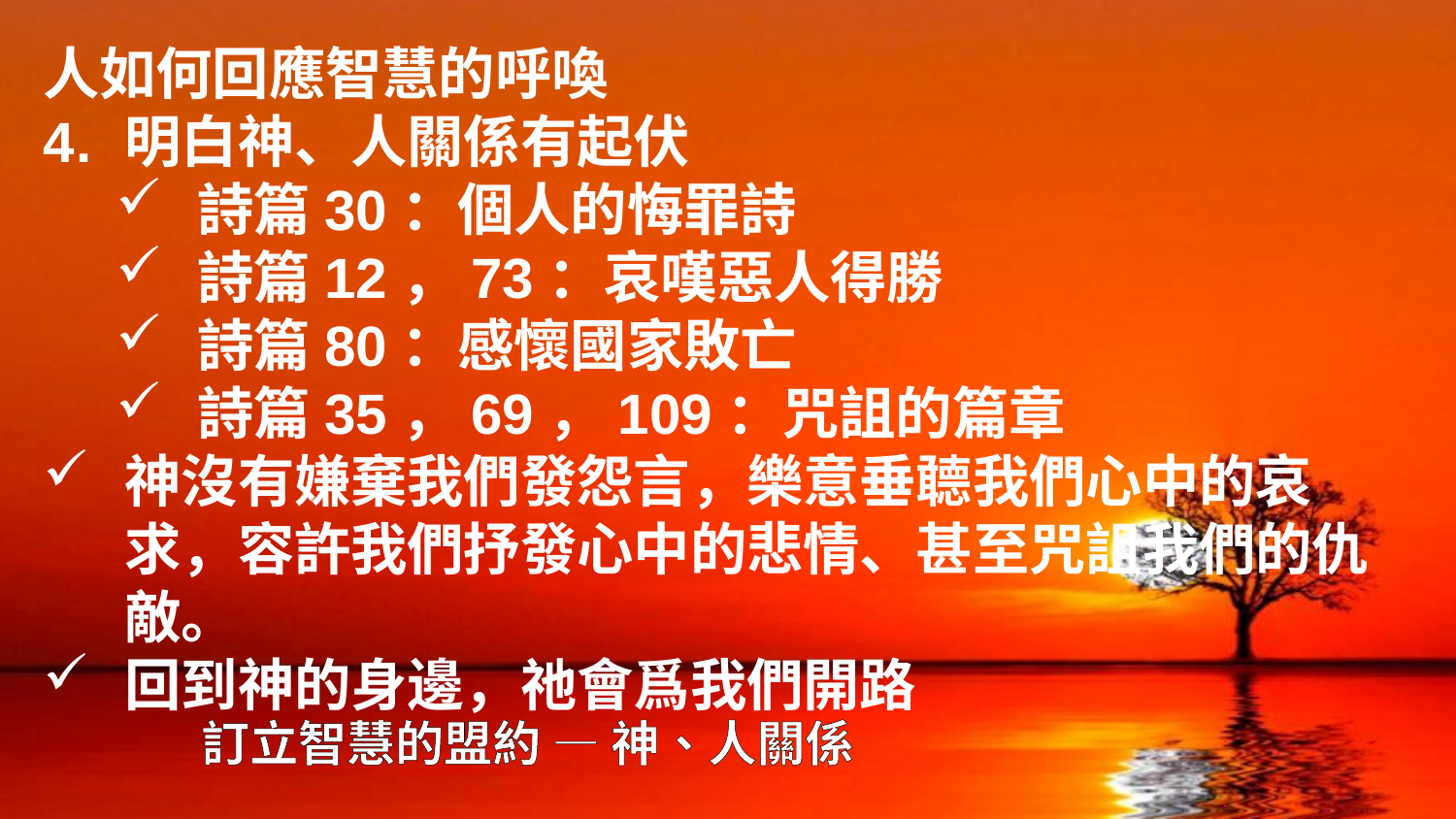

人如何回應智慧的呼喚
明白神、人關係有起伏
詩篇30：個人的悔罪詩
詩篇12，73：哀嘆惡人得勝
詩篇80：感懷國家敗亡
詩篇35，69，109：咒詛的篇章
神沒有嫌棄我們發怨言，樂意垂聼我們心中的哀求，容許我們抒發心中的悲情、甚至咒詛我們的仇敵。
回到神的身邊，祂會爲我們開路
# 訂立智慧的盟約 — 神、人關係